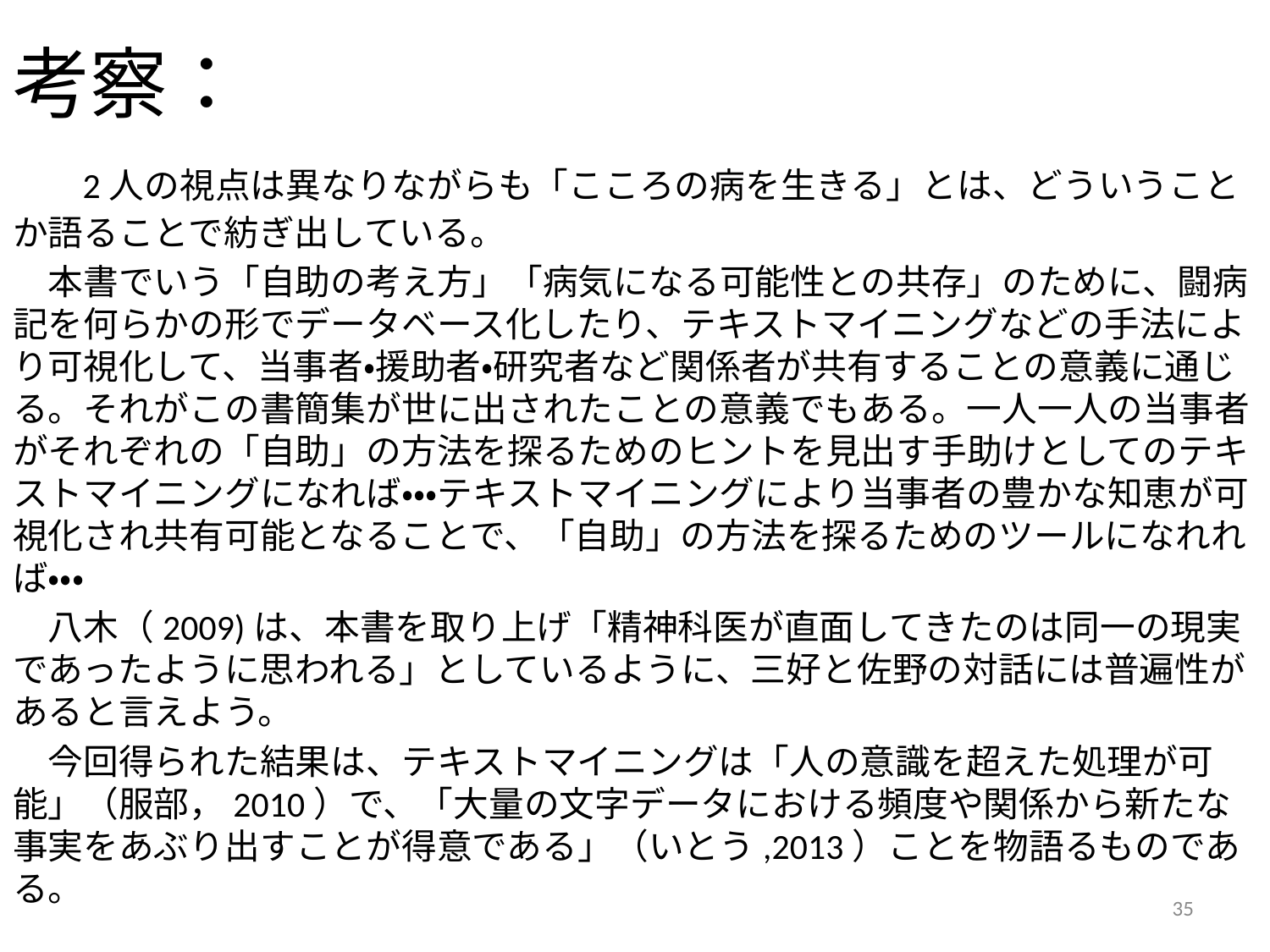

# 考察：
　2人の視点は異なりながらも「こころの病を生きる」とは、どういうことか語ることで紡ぎ出している。
　本書でいう「自助の考え方」「病気になる可能性との共存」のために、闘病記を何らかの形でデータベース化したり、テキストマイニングなどの手法により可視化して、当事者・援助者・研究者など関係者が共有することの意義に通じる。それがこの書簡集が世に出されたことの意義でもある。一人一人の当事者がそれぞれの「自助」の方法を探るためのヒントを見出す手助けとしてのテキストマイニングになれば・・・テキストマイニングにより当事者の豊かな知恵が可視化され共有可能となることで、「自助」の方法を探るためのツールになれれば・・・
　八木（2009)は、本書を取り上げ「精神科医が直面してきたのは同一の現実であったように思われる」としているように、三好と佐野の対話には普遍性があると言えよう。
　今回得られた結果は、テキストマイニングは「人の意識を超えた処理が可能」（服部，2010）で、「大量の文字データにおける頻度や関係から新たな事実をあぶり出すことが得意である」（いとう,2013）ことを物語るものである。
35